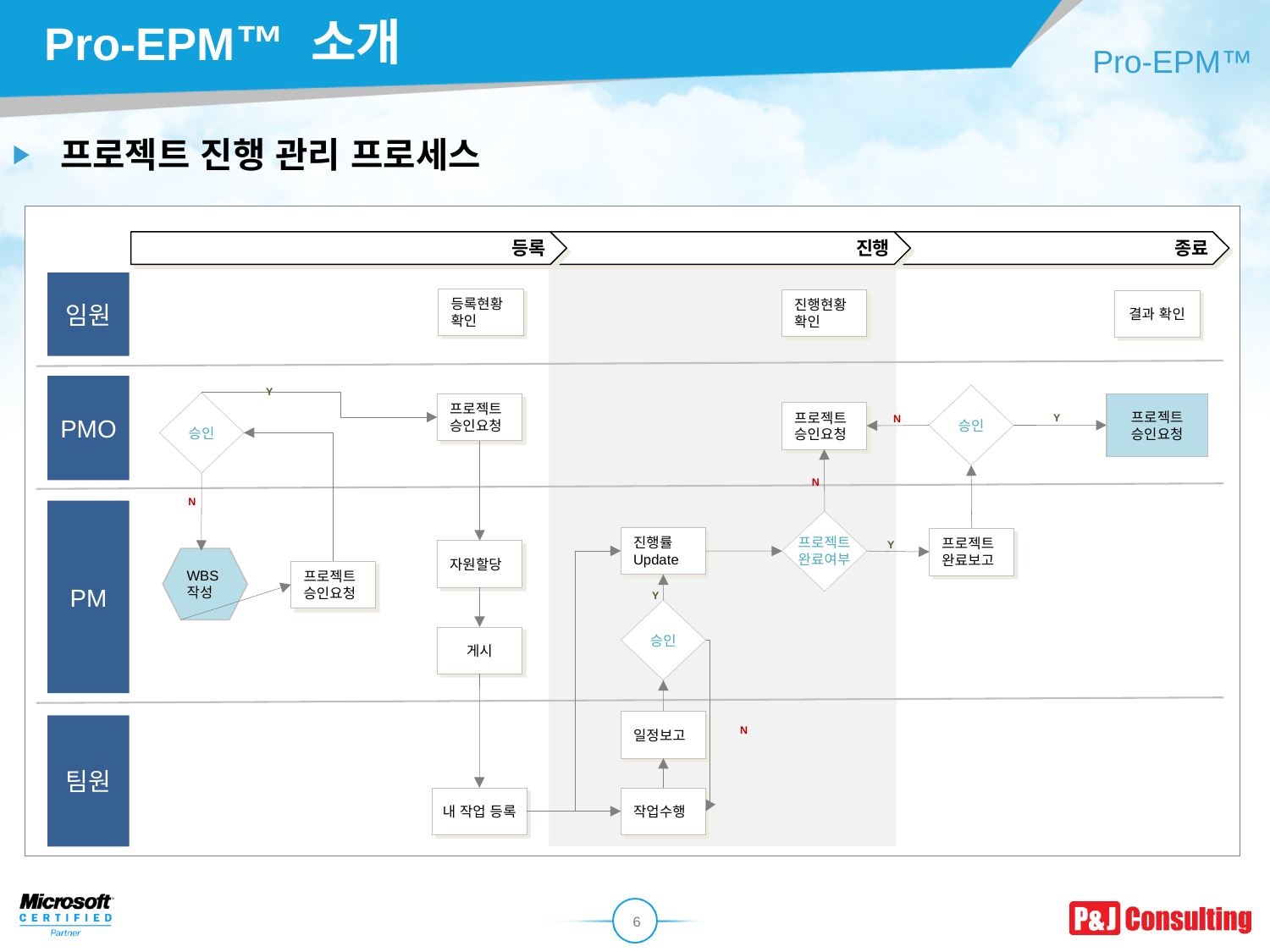

Pro-EPM™ 소개
Pro-EPM™
# 프로젝트 진행 관리 프로세스

등록
진행
종료

등록현황
확인
진행현황
확인
결과 확인

Y
승인
승인
프로젝트
승인요청
프로젝트
승인요청
프로젝트
승인요청
Y
N
N

N
프로젝트
완료여부
진행률
Update
프로젝트
완료보고
Y
자원할당
WBS
작성
프로젝트
승인요청
Y
승인
게시

일정보고
N
내 작업 등록
작업수행
임원
PMO
PM
팀원